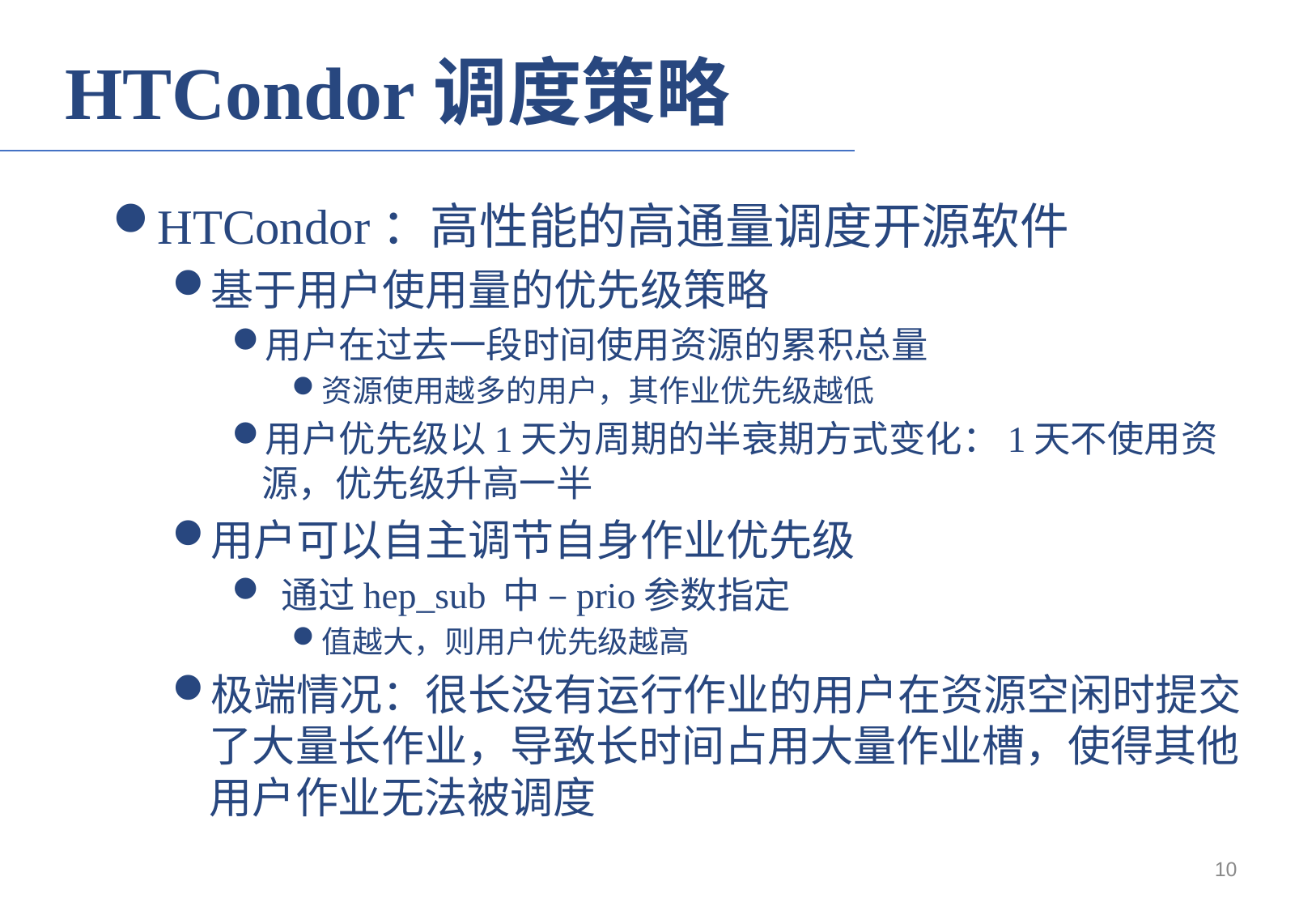

HTCondor调度策略

HTCondor：高性能的高通量调度开源软件
基于用户使用量的优先级策略
用户在过去一段时间使用资源的累积总量
资源使用越多的用户，其作业优先级越低
用户优先级以1天为周期的半衰期方式变化：1天不使用资源，优先级升高一半
用户可以自主调节自身作业优先级
 通过hep_sub 中 –prio参数指定
值越大，则用户优先级越高
极端情况：很长没有运行作业的用户在资源空闲时提交了大量长作业，导致长时间占用大量作业槽，使得其他用户作业无法被调度

10